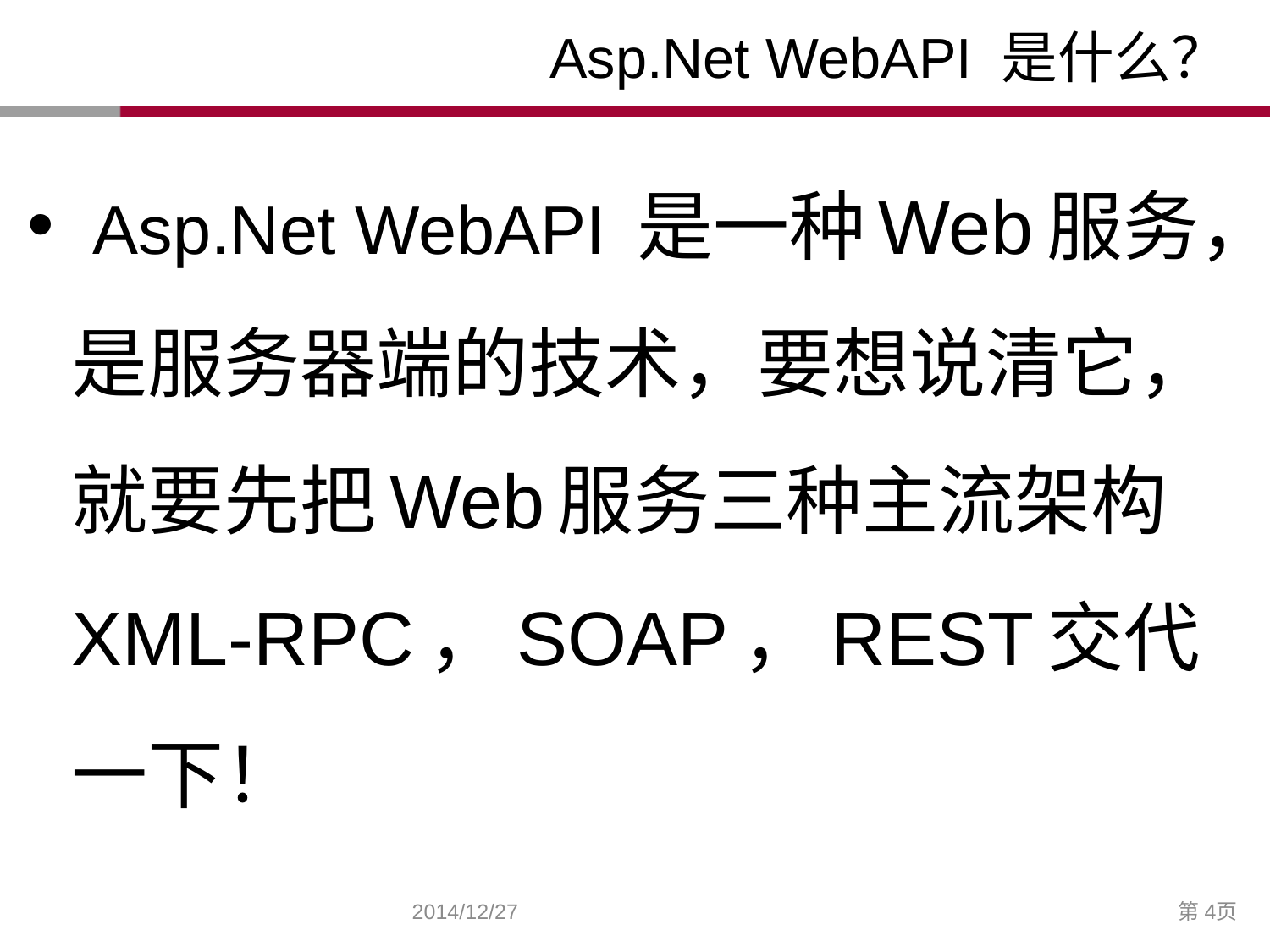

# Asp.Net WebAPI 是什么？
 Asp.Net WebAPI 是一种Web服务，是服务器端的技术，要想说清它，就要先把Web服务三种主流架构XML-RPC，SOAP，REST交代一下！
2014/12/27
第4页